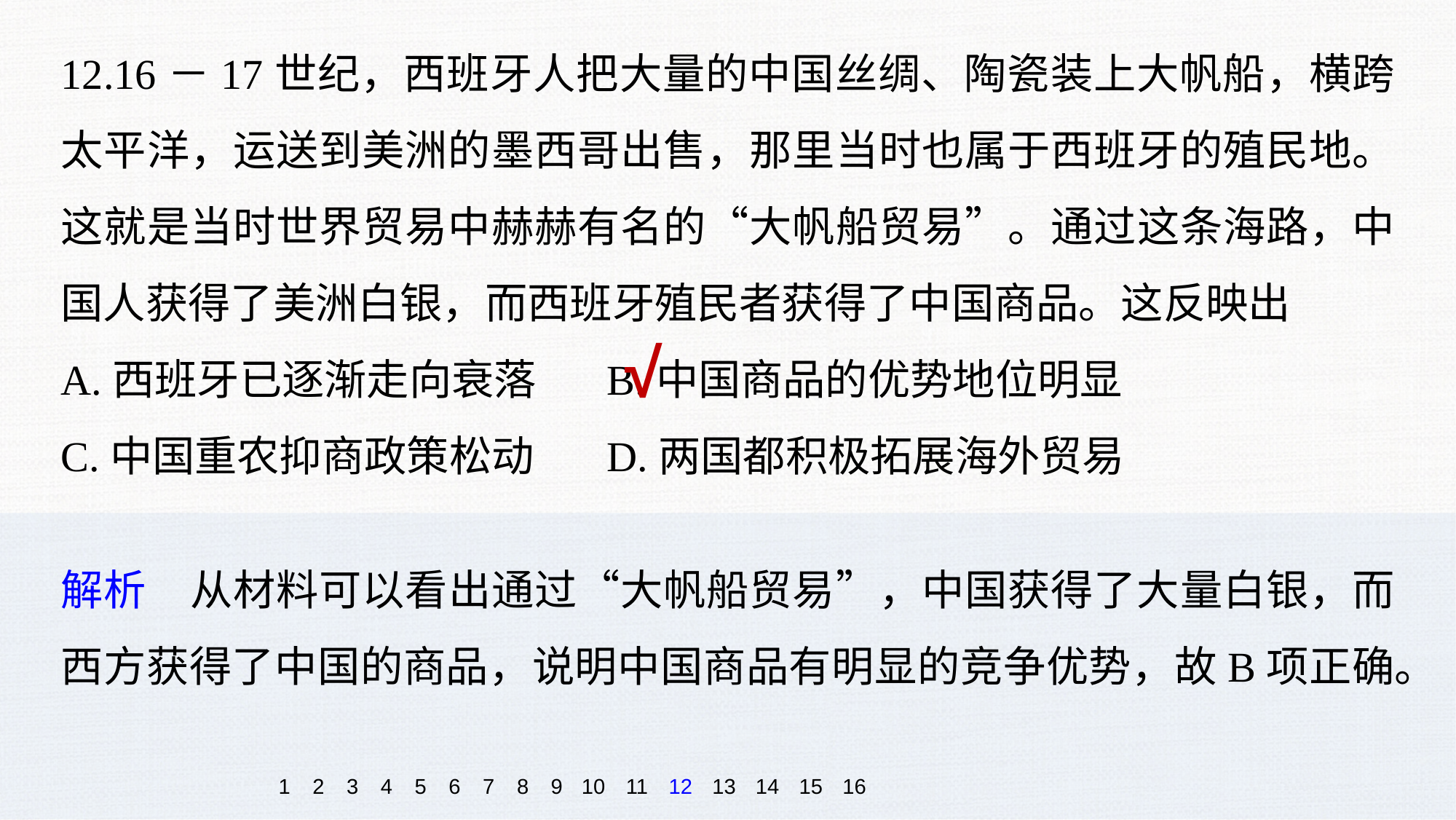

12.16－17世纪，西班牙人把大量的中国丝绸、陶瓷装上大帆船，横跨太平洋，运送到美洲的墨西哥出售，那里当时也属于西班牙的殖民地。这就是当时世界贸易中赫赫有名的“大帆船贸易”。通过这条海路，中国人获得了美洲白银，而西班牙殖民者获得了中国商品。这反映出
A.西班牙已逐渐走向衰落	B.中国商品的优势地位明显
C.中国重农抑商政策松动	D.两国都积极拓展海外贸易
√
解析　从材料可以看出通过“大帆船贸易”，中国获得了大量白银，而西方获得了中国的商品，说明中国商品有明显的竞争优势，故B项正确。
1
2
3
4
5
6
7
8
9
10
11
12
13
14
15
16